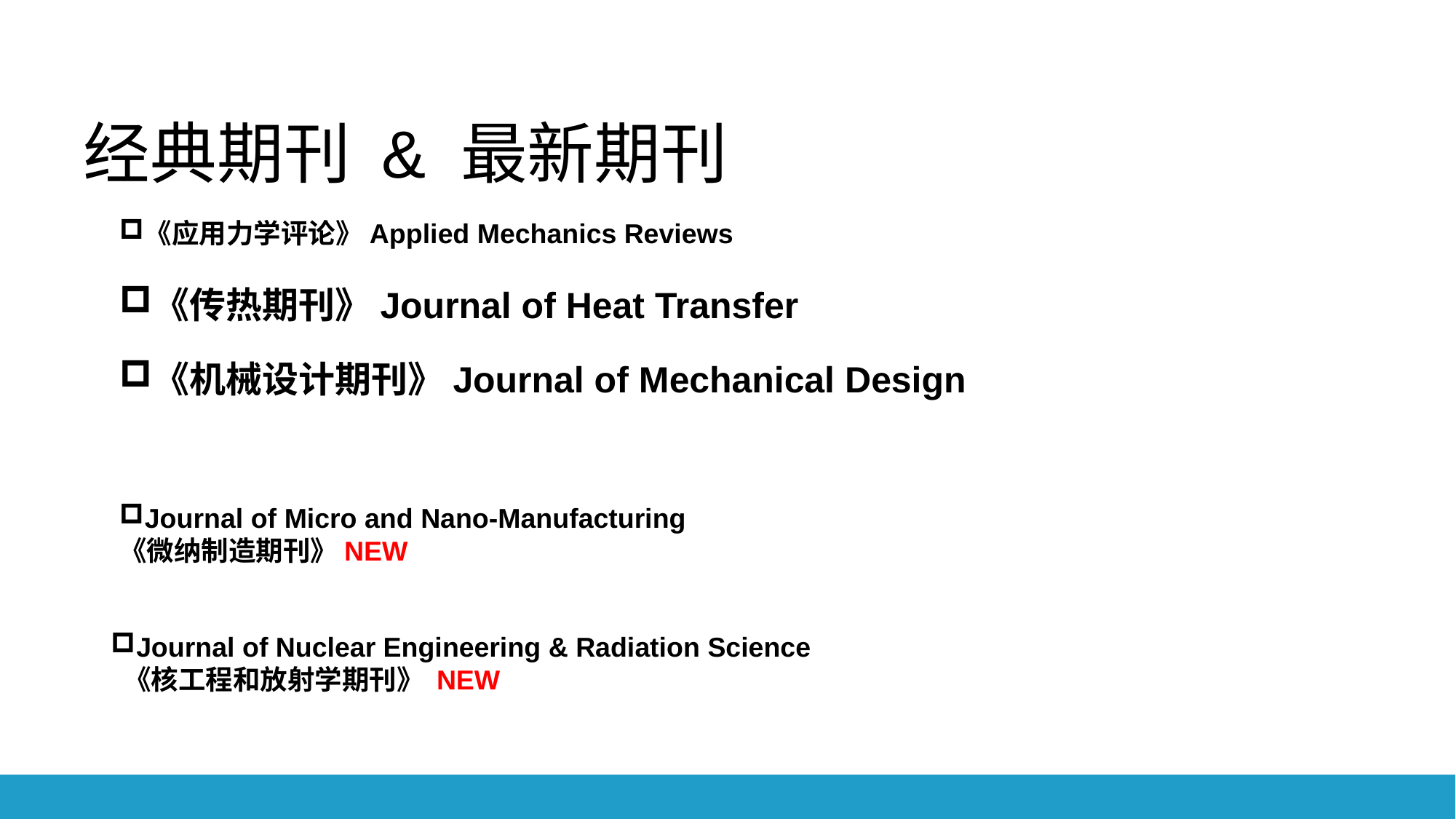

经典期刊 & 最新期刊
《应用力学评论》Applied Mechanics Reviews
《传热期刊》Journal of Heat Transfer
《机械设计期刊》Journal of Mechanical Design

Journal of Micro and Nano-Manufacturing
《微纳制造期刊》NEW

Journal of Nuclear Engineering & Radiation Science
 《核工程和放射学期刊》 NEW